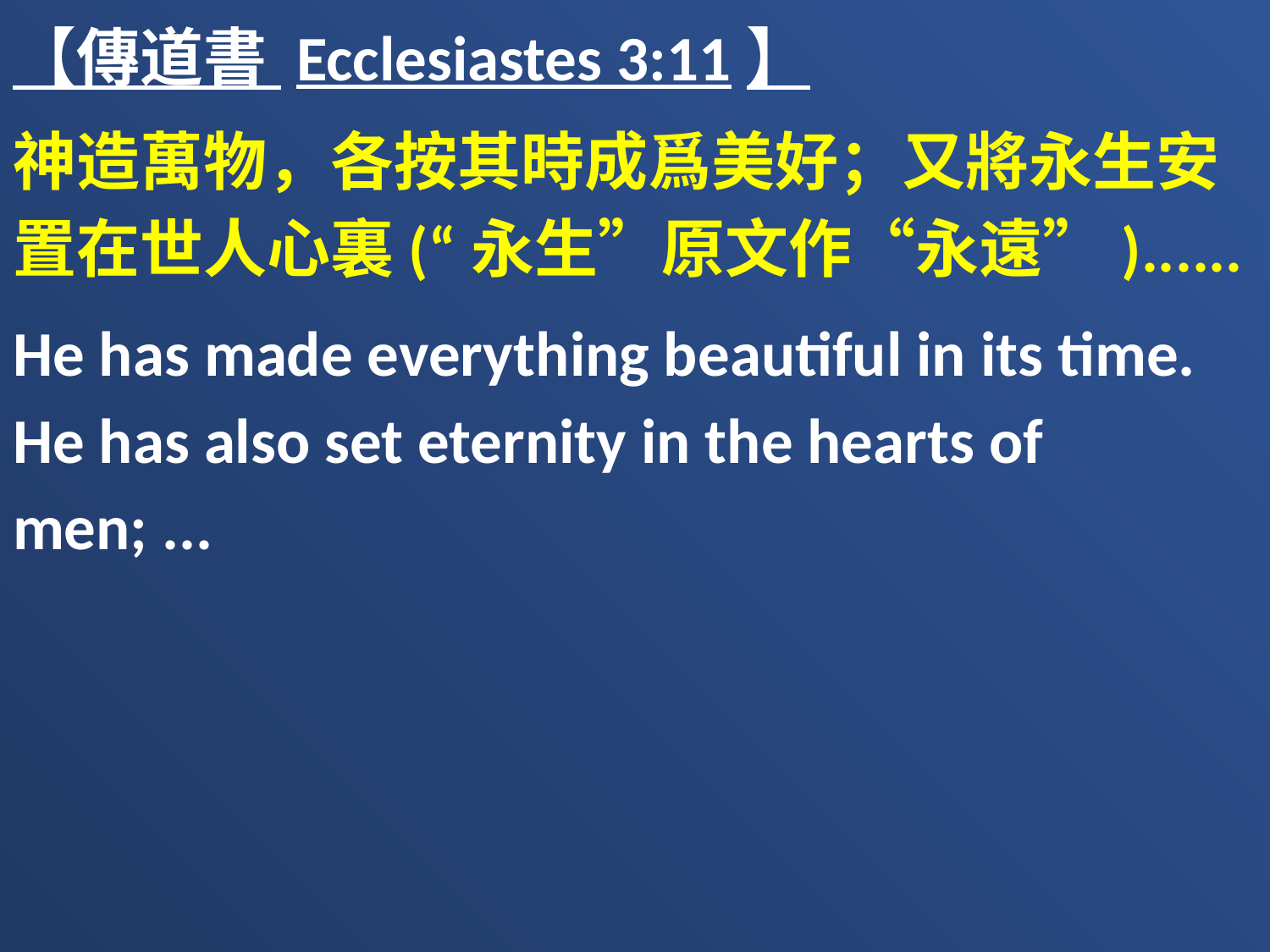

【傳道書 Ecclesiastes 3:11】
神造萬物，各按其時成爲美好；又將永生安置在世人心裏(“永生”原文作“永遠”)......
He has made everything beautiful in its time. He has also set eternity in the hearts of men; ...